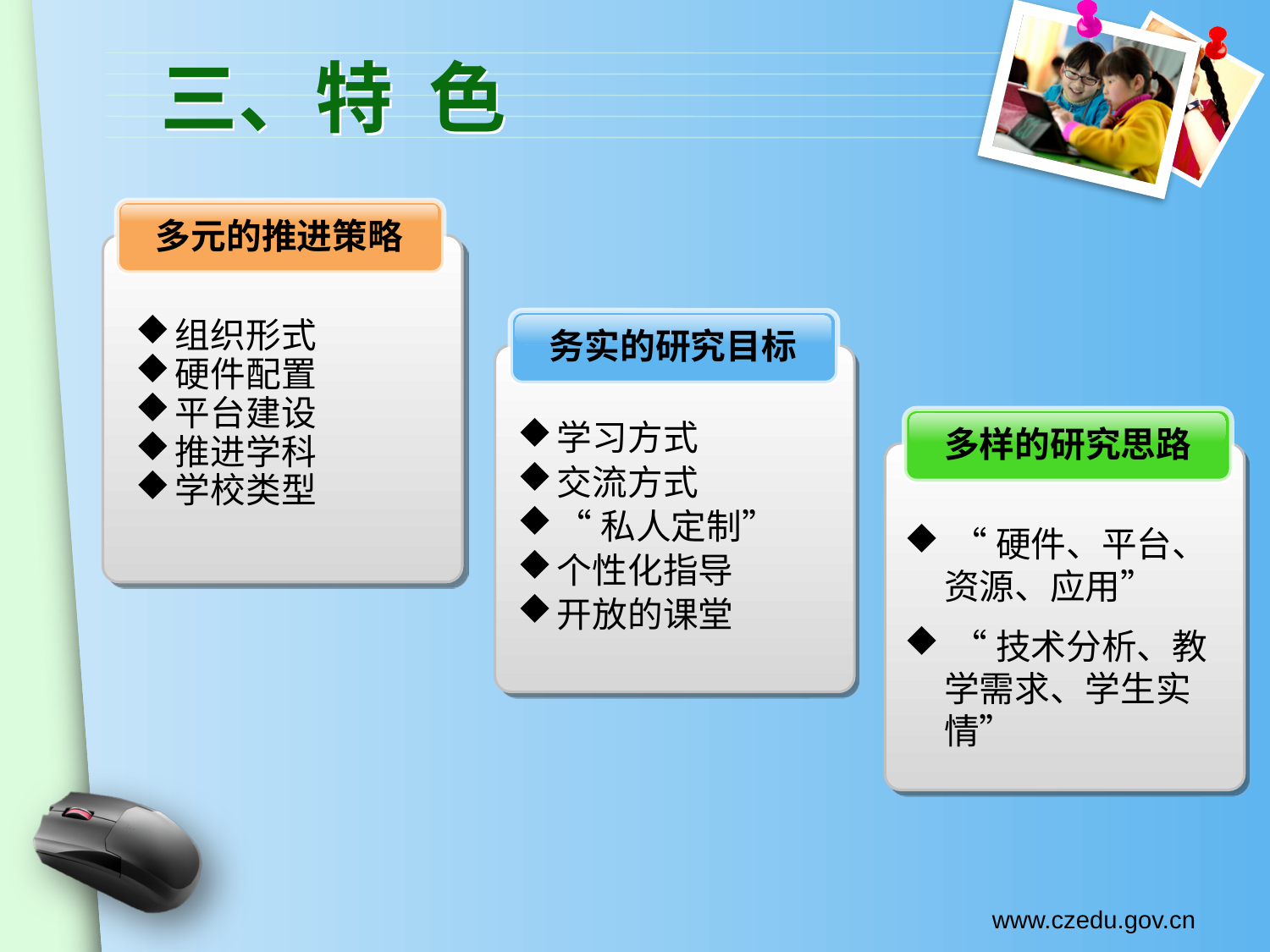

三、特  色

多元的推进策略

组织形式
硬件配置
平台建设
推进学科
学校类型

务实的研究目标

多样的研究思路
学习方式
交流方式
“私人定制”
个性化指导
开放的课堂

 “硬件、平台、资源、应用”
 “技术分析、教学需求、学生实情”